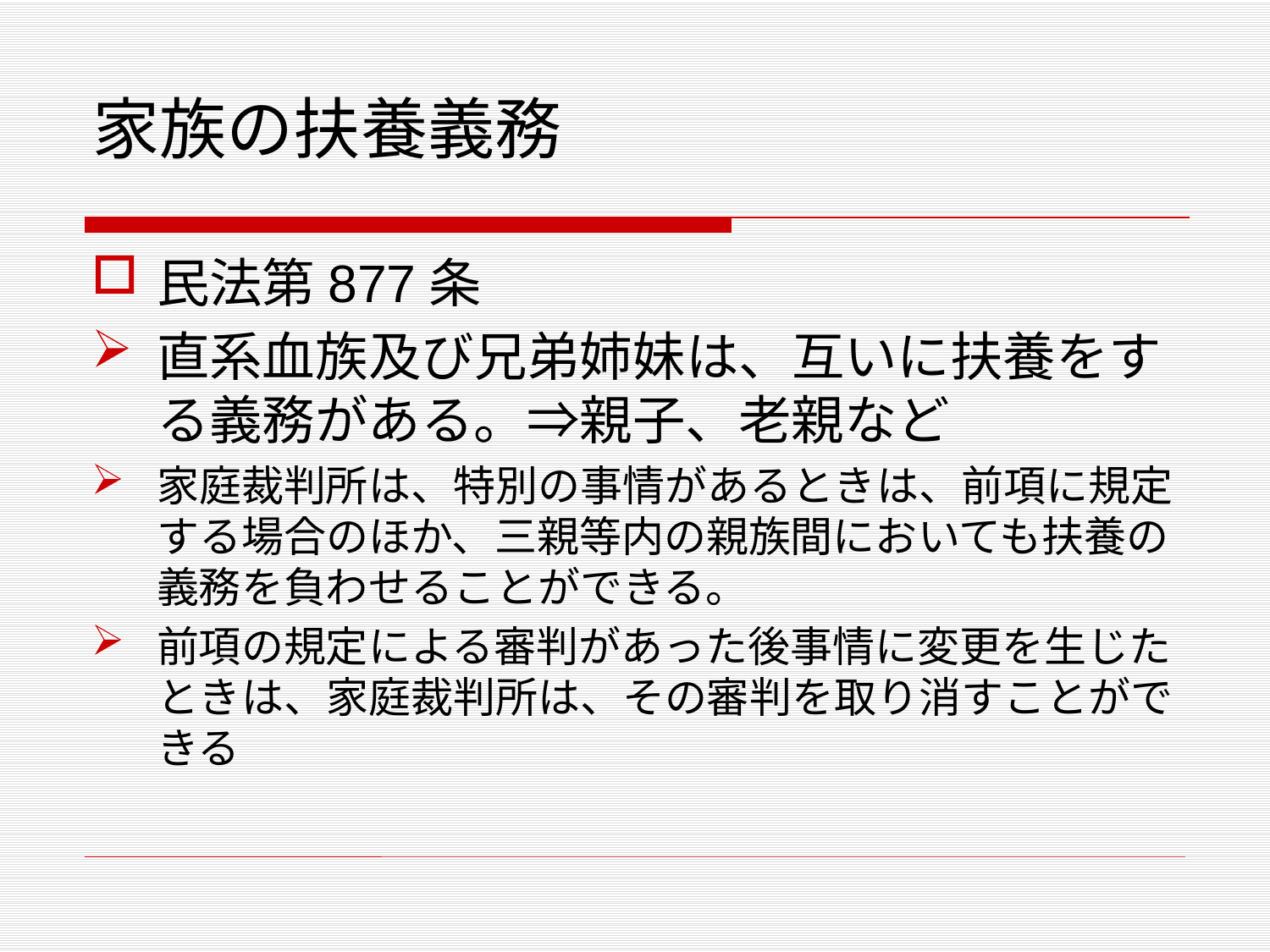

# 家族の扶養義務
民法第877条
直系血族及び兄弟姉妹は、互いに扶養をする義務がある。⇒親子、老親など
家庭裁判所は、特別の事情があるときは、前項に規定する場合のほか、三親等内の親族間においても扶養の義務を負わせることができる。
前項の規定による審判があった後事情に変更を生じたときは、家庭裁判所は、その審判を取り消すことができる